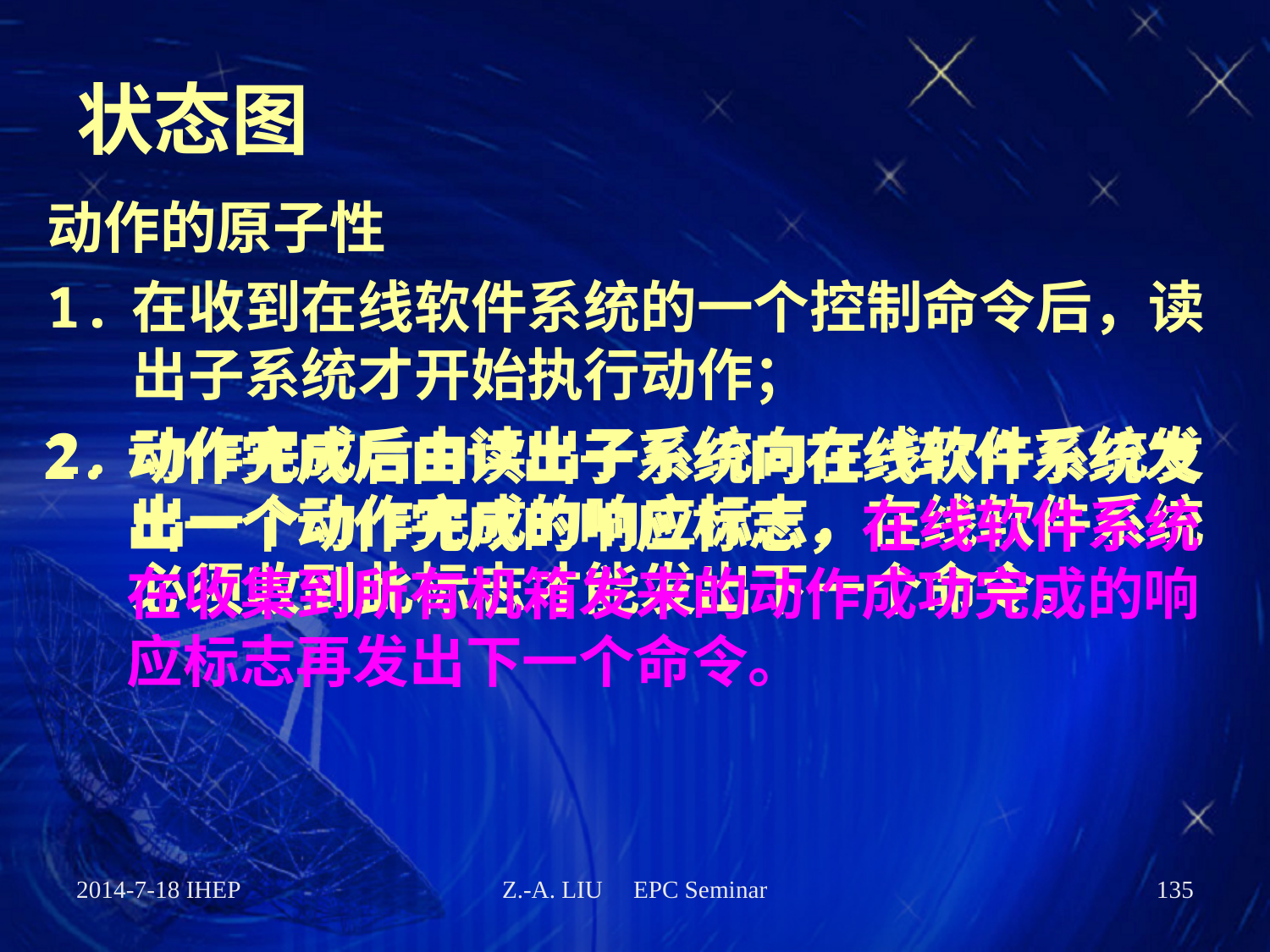

# 状态图
动作的原子性
1.	在收到在线软件系统的一个控制命令后，读出子系统才开始执行动作；
2.	动作完成后由读出子系统向在线软件系统发出一个动作完成的响应标志，在线软件系统必须收到此标志才能发出下一个命令。

2.	动作完成后由读出子系统向在线软件系统发出一个动作完成的响应标志，在线软件系统在收集到所有机箱发来的动作成功完成的响应标志再发出下一个命令。
2014-7-18 IHEP
Z.-A. LIU     EPC Seminar
135